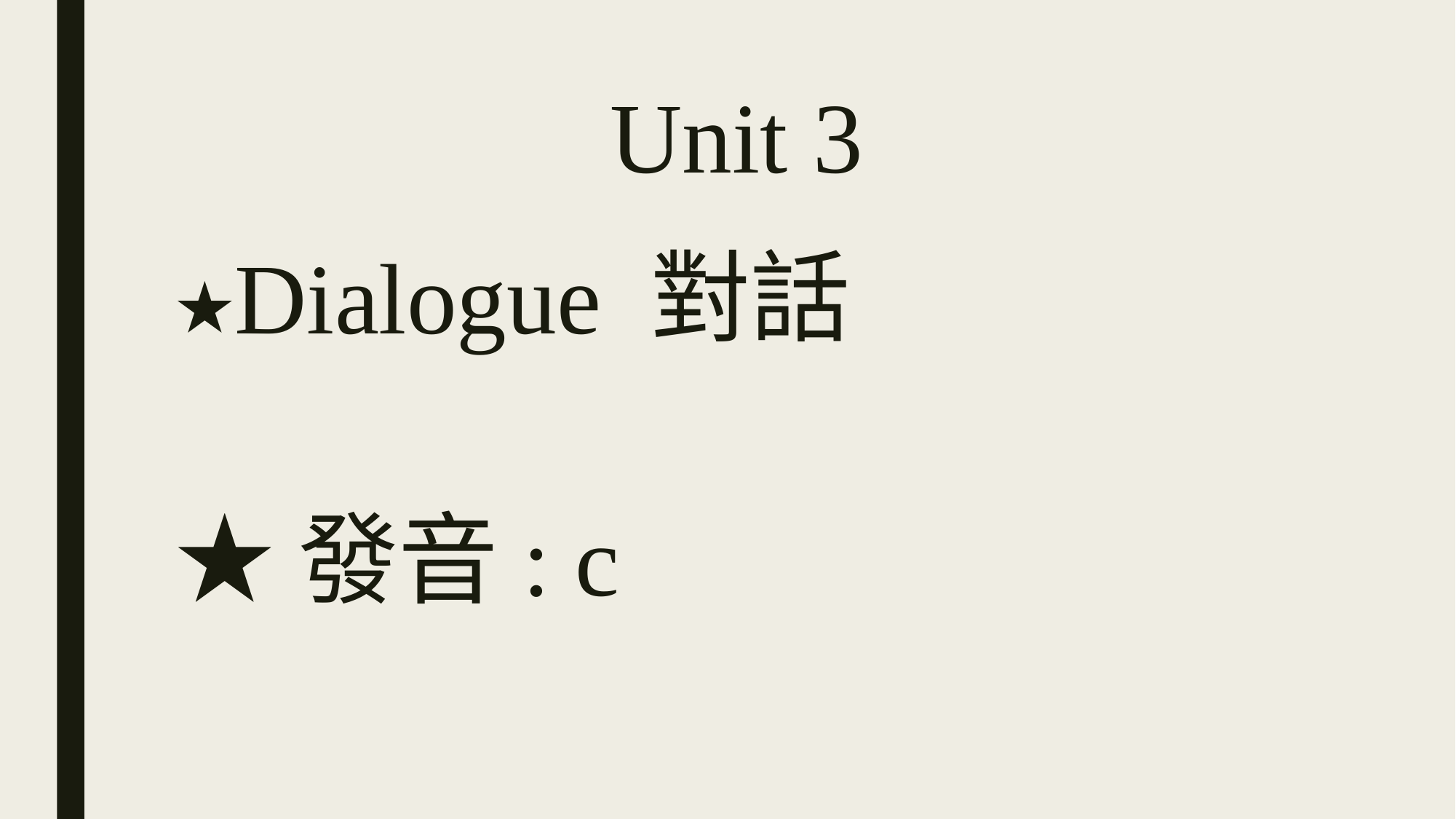

# Unit 3
★Dialogue 對話

★發音: c